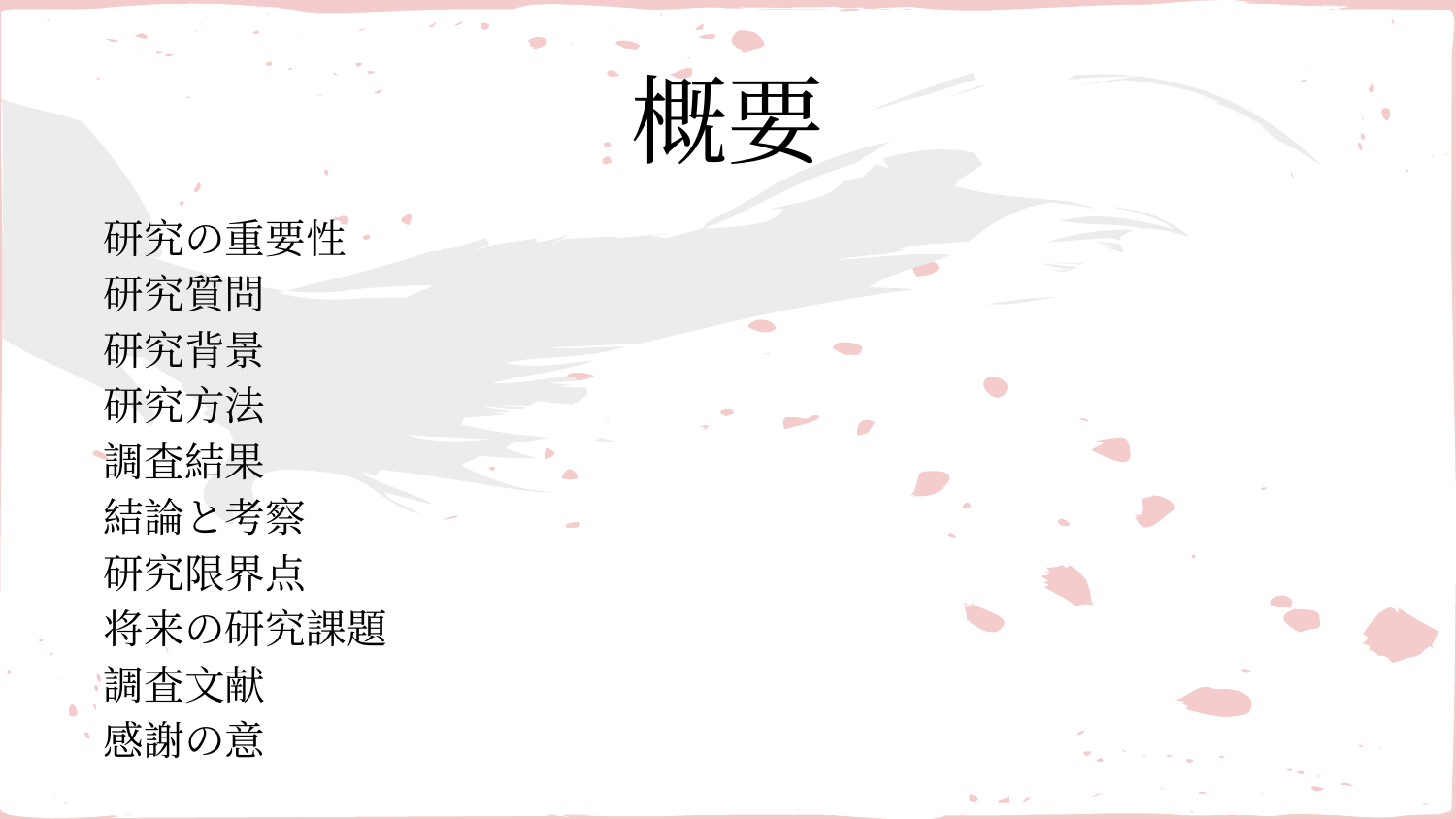

# 概要
研究の重要性
研究質問
研究背景
研究方法
調査結果
結論と考察
研究限界点
将来の研究課題
調査文献
感謝の意